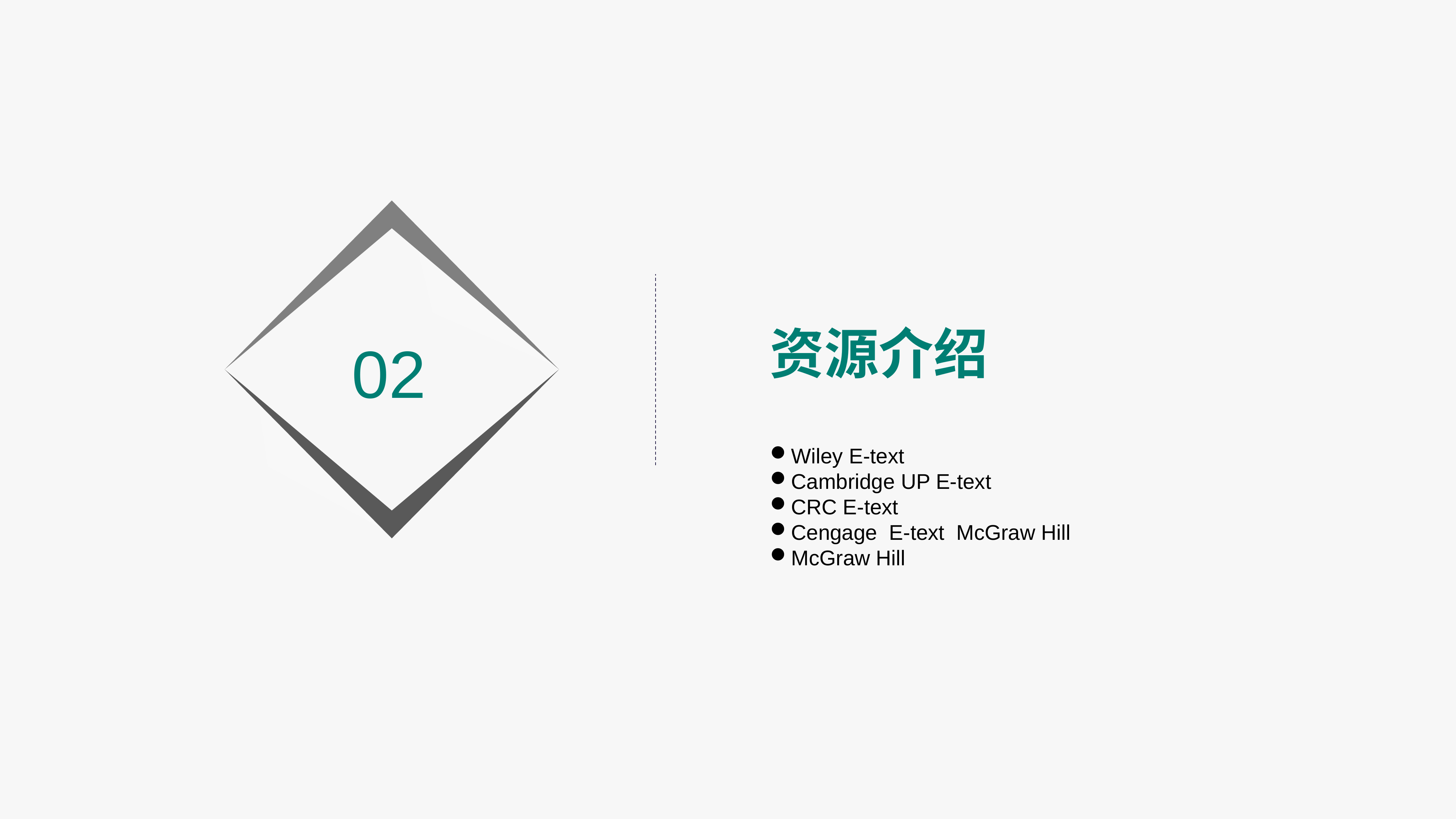

02

资源介绍

Wiley E-text
Cambridge UP E-text
CRC E-text
Cengage  E-text  McGraw Hill
McGraw Hill